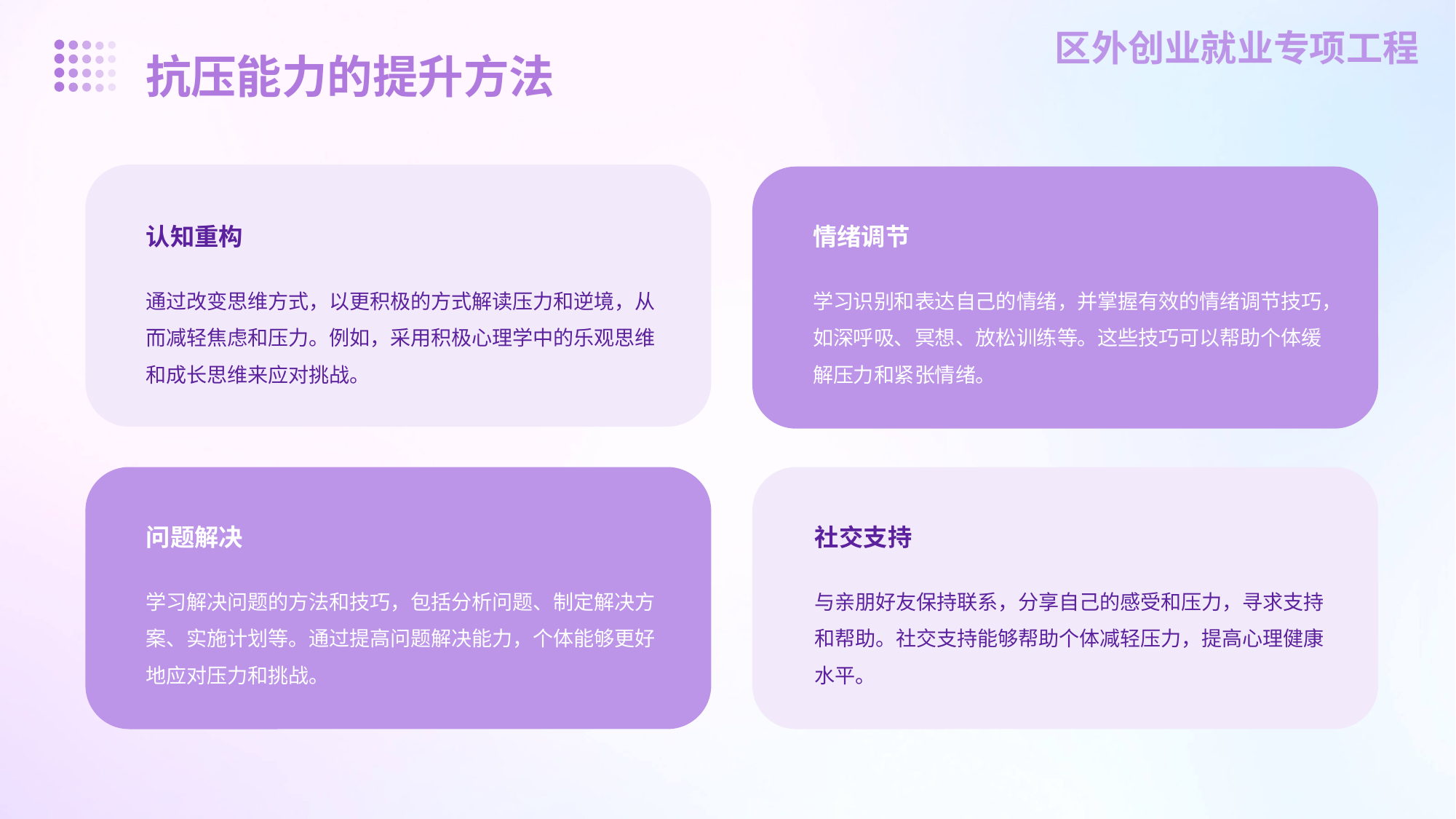

抗压能力的提升方法

认知重构
情绪调节
通过改变思维方式，以更积极的方式解读压力和逆境，从而减轻焦虑和压力。例如，采用积极心理学中的乐观思维和成长思维来应对挑战。
学习识别和表达自己的情绪，并掌握有效的情绪调节技巧，如深呼吸、冥想、放松训练等。这些技巧可以帮助个体缓解压力和紧张情绪。

问题解决
社交支持
学习解决问题的方法和技巧，包括分析问题、制定解决方案、实施计划等。通过提高问题解决能力，个体能够更好地应对压力和挑战。
与亲朋好友保持联系，分享自己的感受和压力，寻求支持和帮助。社交支持能够帮助个体减轻压力，提高心理健康水平。